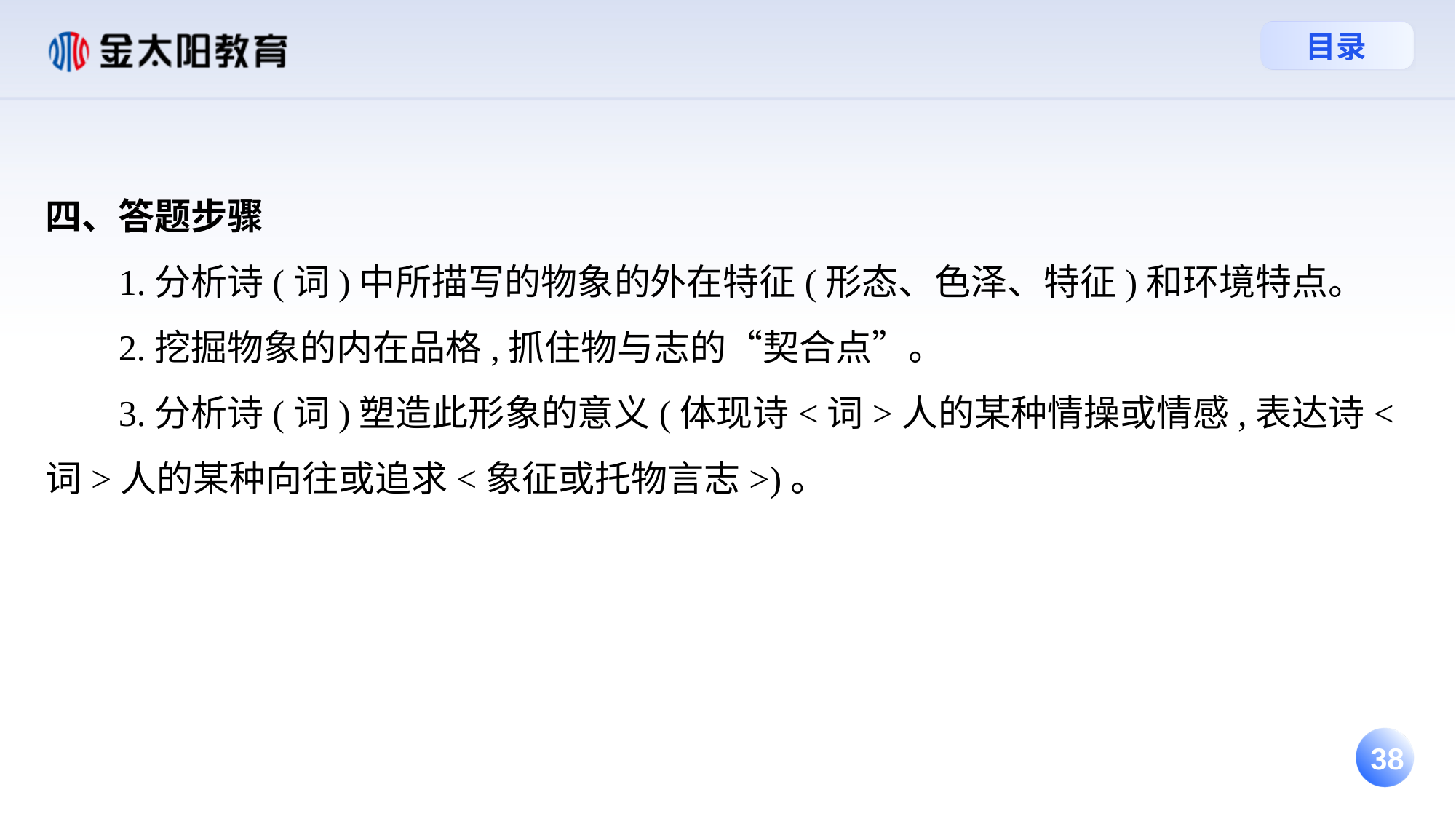

四、答题步骤
        1.分析诗(词)中所描写的物象的外在特征(形态、色泽、特征)和环境特点。
        2.挖掘物象的内在品格,抓住物与志的“契合点”。
        3.分析诗(词)塑造此形象的意义(体现诗<词>人的某种情操或情感,表达诗<词>人的某种向往或追求<象征或托物言志>)。